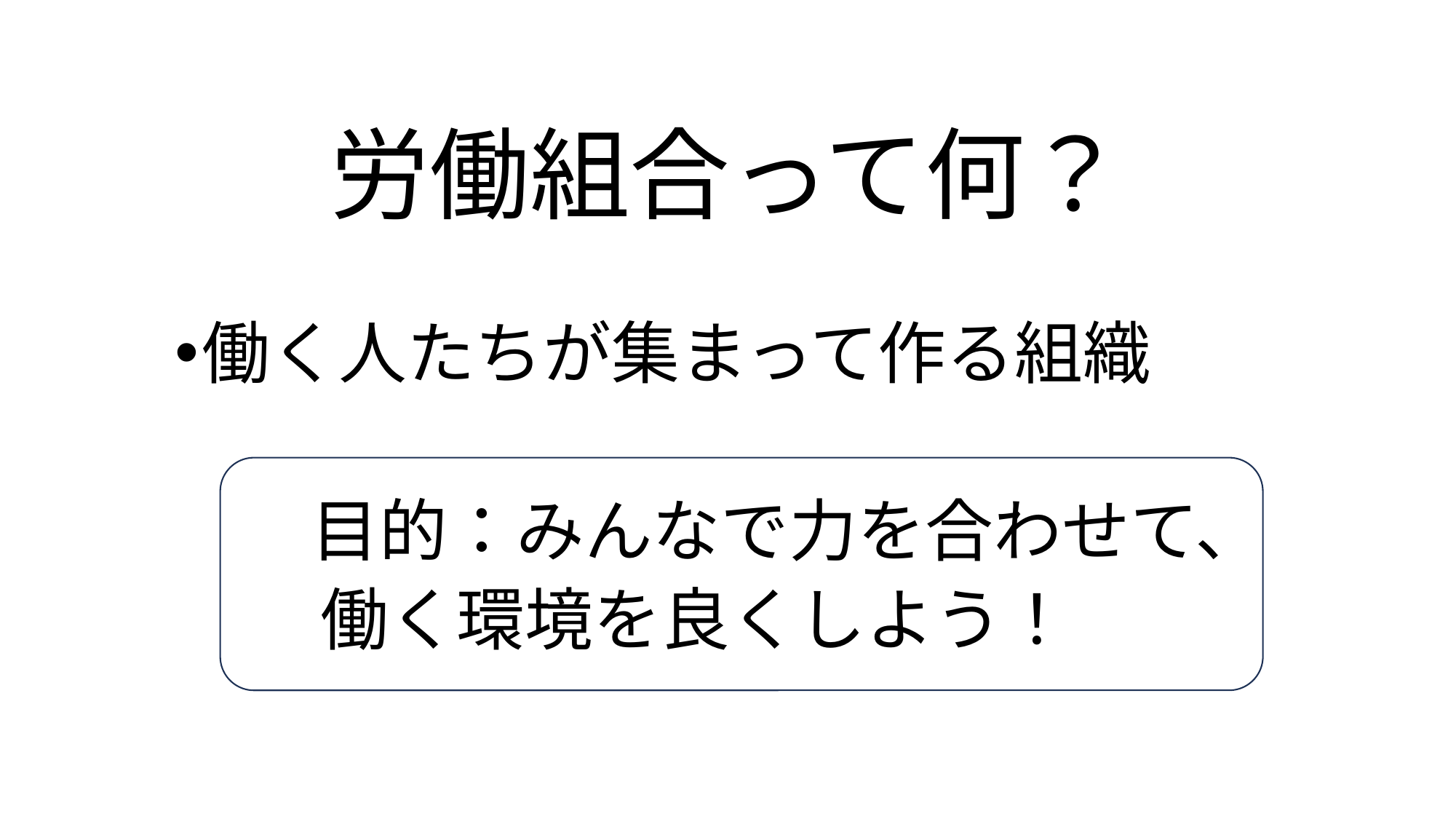

# 労働組合って何？
働く人たちが集まって作る組織

　　目的：みんなで力を合わせて、
 　   働く環境を良くしよう！